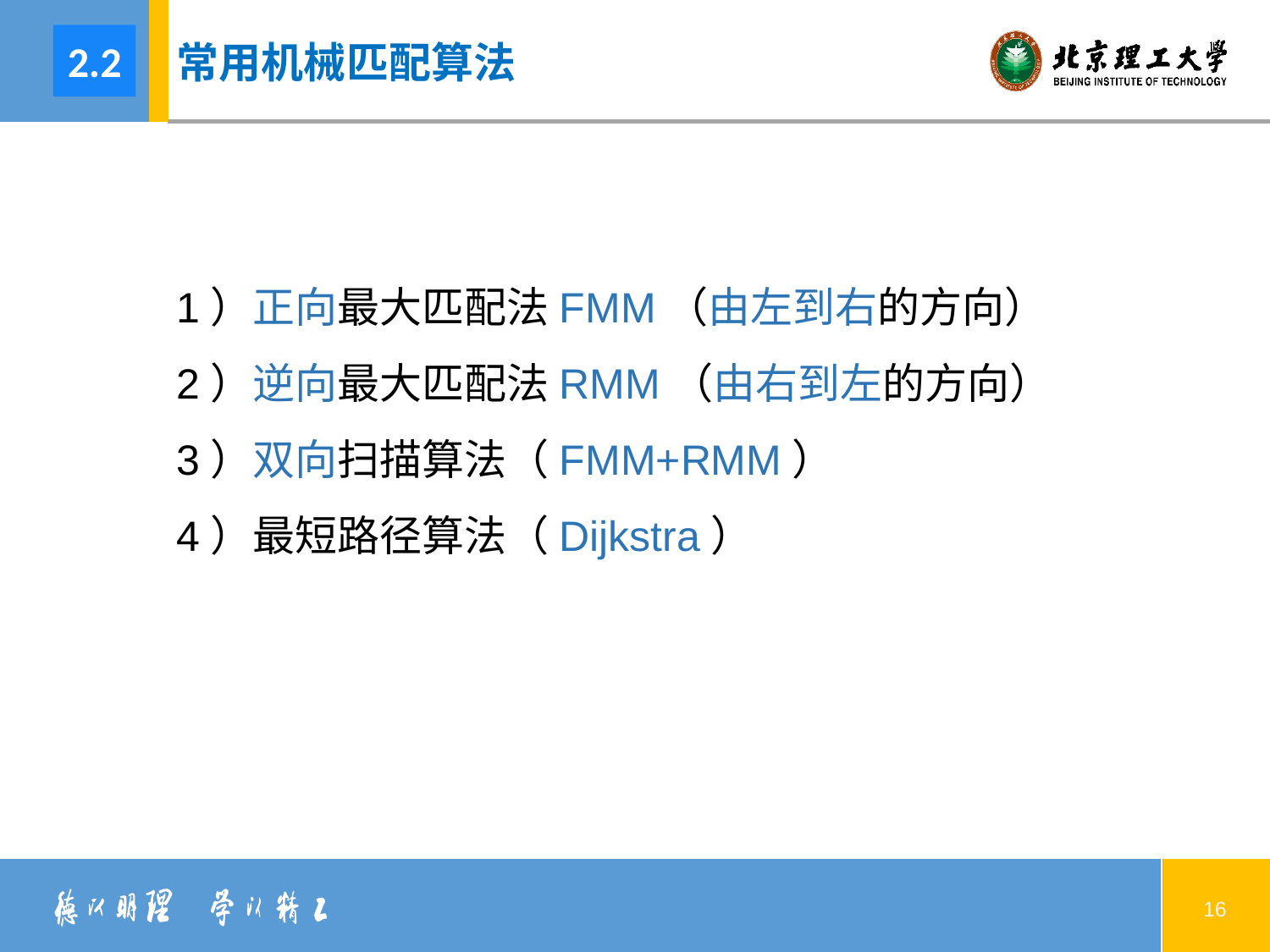

2.2
常用机械匹配算法
1）正向最大匹配法FMM（由左到右的方向）
2）逆向最大匹配法RMM（由右到左的方向）
3）双向扫描算法（FMM+RMM）
4）最短路径算法（Dijkstra）